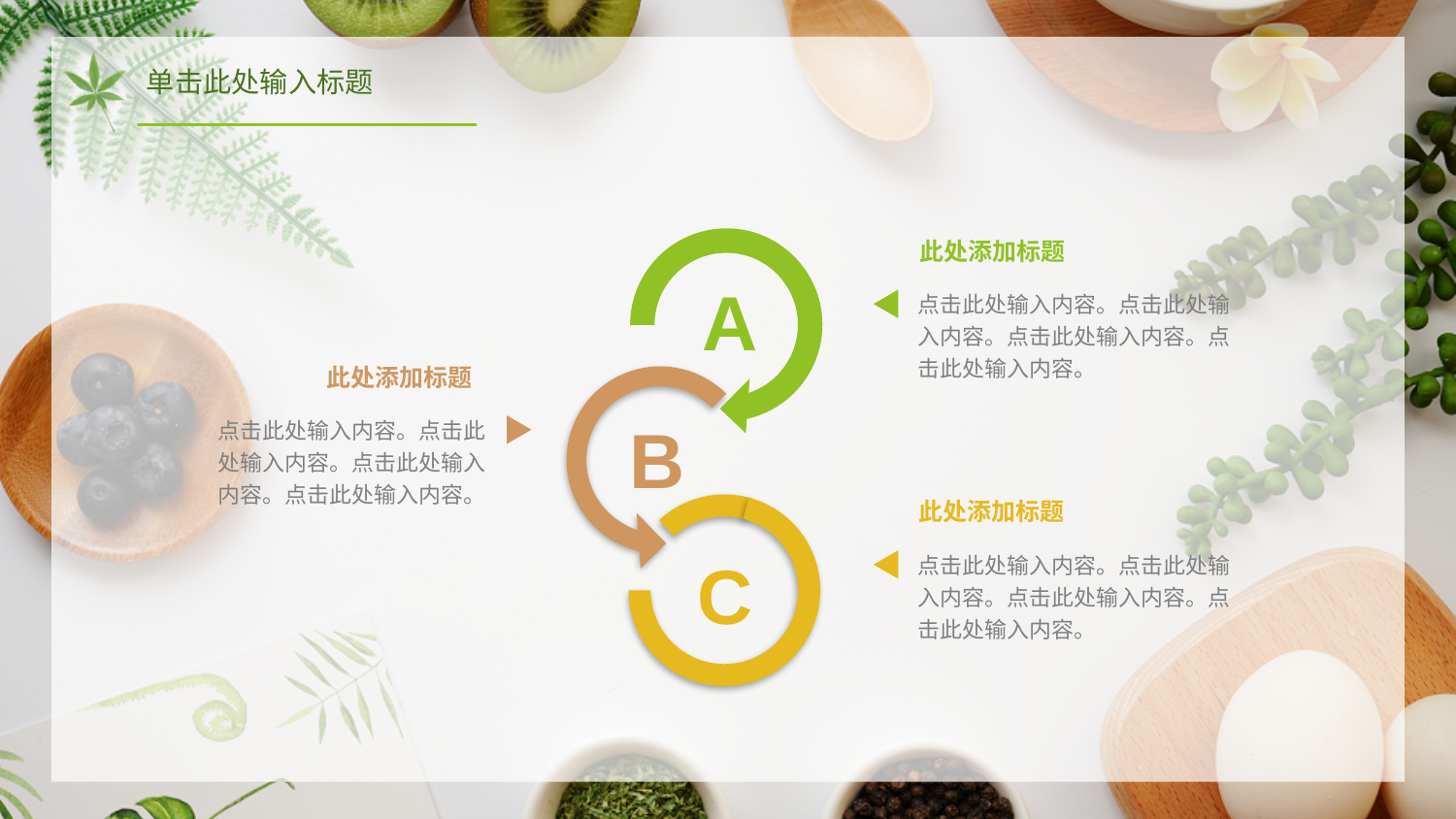

单击此处输入标题
此处添加标题

A
点击此处输入内容。点击此处输入内容。点击此处输入内容。点击此处输入内容。

此处添加标题
点击此处输入内容。点击此处输入内容。点击此处输入内容。点击此处输入内容。
B

此处添加标题

点击此处输入内容。点击此处输入内容。点击此处输入内容。点击此处输入内容。
C